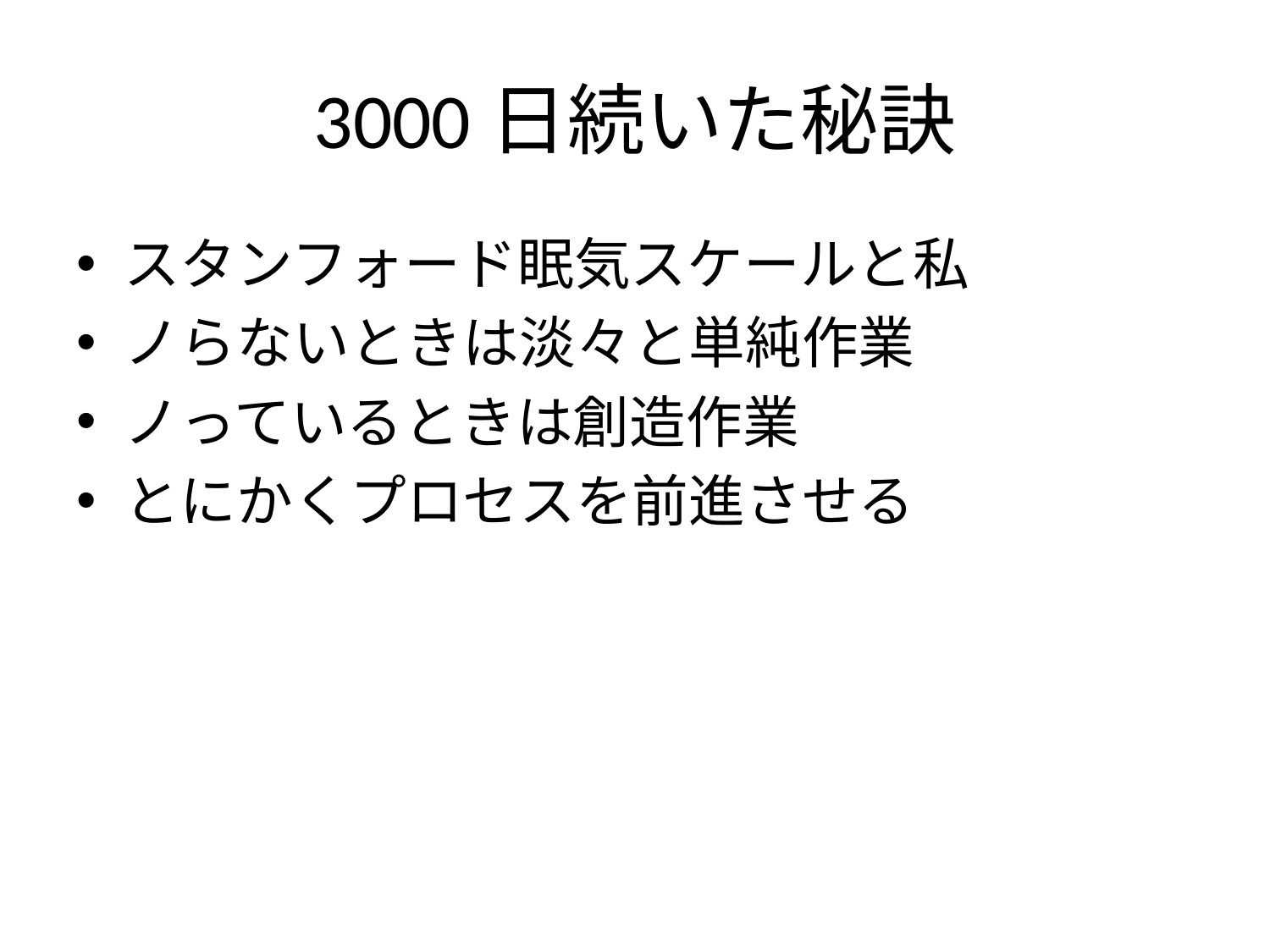

# 3000日続いた秘訣
スタンフォード眠気スケールと私
ノらないときは淡々と単純作業
ノっているときは創造作業
とにかくプロセスを前進させる